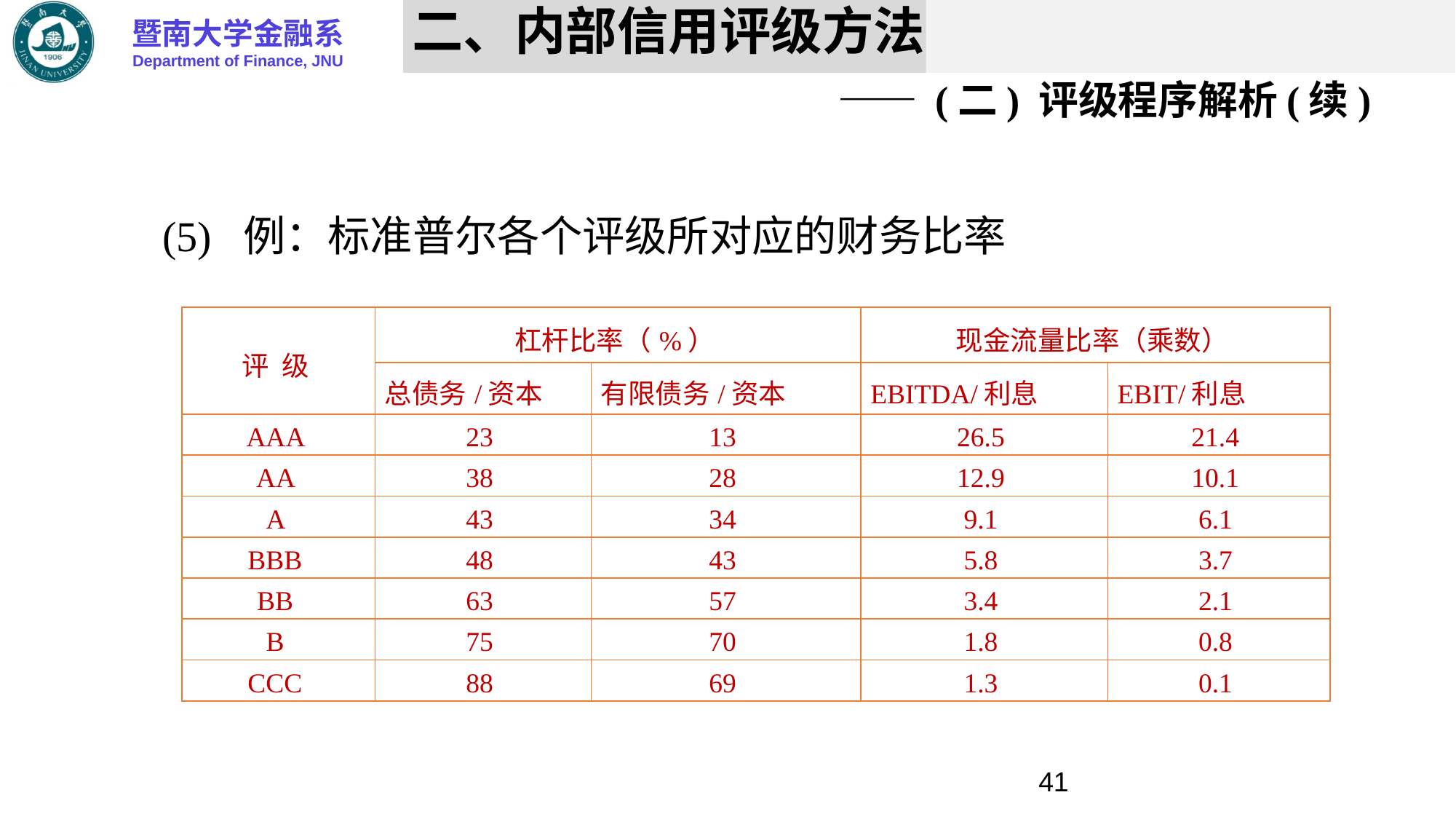

# 二、内部信用评级方法 —— (二) 评级程序解析(续)
	(5)  例：标准普尔各个评级所对应的财务比率

| 评 级 | 杠杆比率（%） |  | 现金流量比率（乘数） |  |
| --- | --- | --- | --- | --- |
|  | 总债务/资本 | 有限债务/资本 | EBITDA/利息 | EBIT/利息 |
| AAA | 23 | 13 | 26.5 | 21.4 |
| AA | 38 | 28 | 12.9 | 10.1 |
| A | 43 | 34 | 9.1 | 6.1 |
| BBB | 48 | 43 | 5.8 | 3.7 |
| BB | 63 | 57 | 3.4 | 2.1 |
| B | 75 | 70 | 1.8 | 0.8 |
| CCC | 88 | 69 | 1.3 | 0.1 |
41